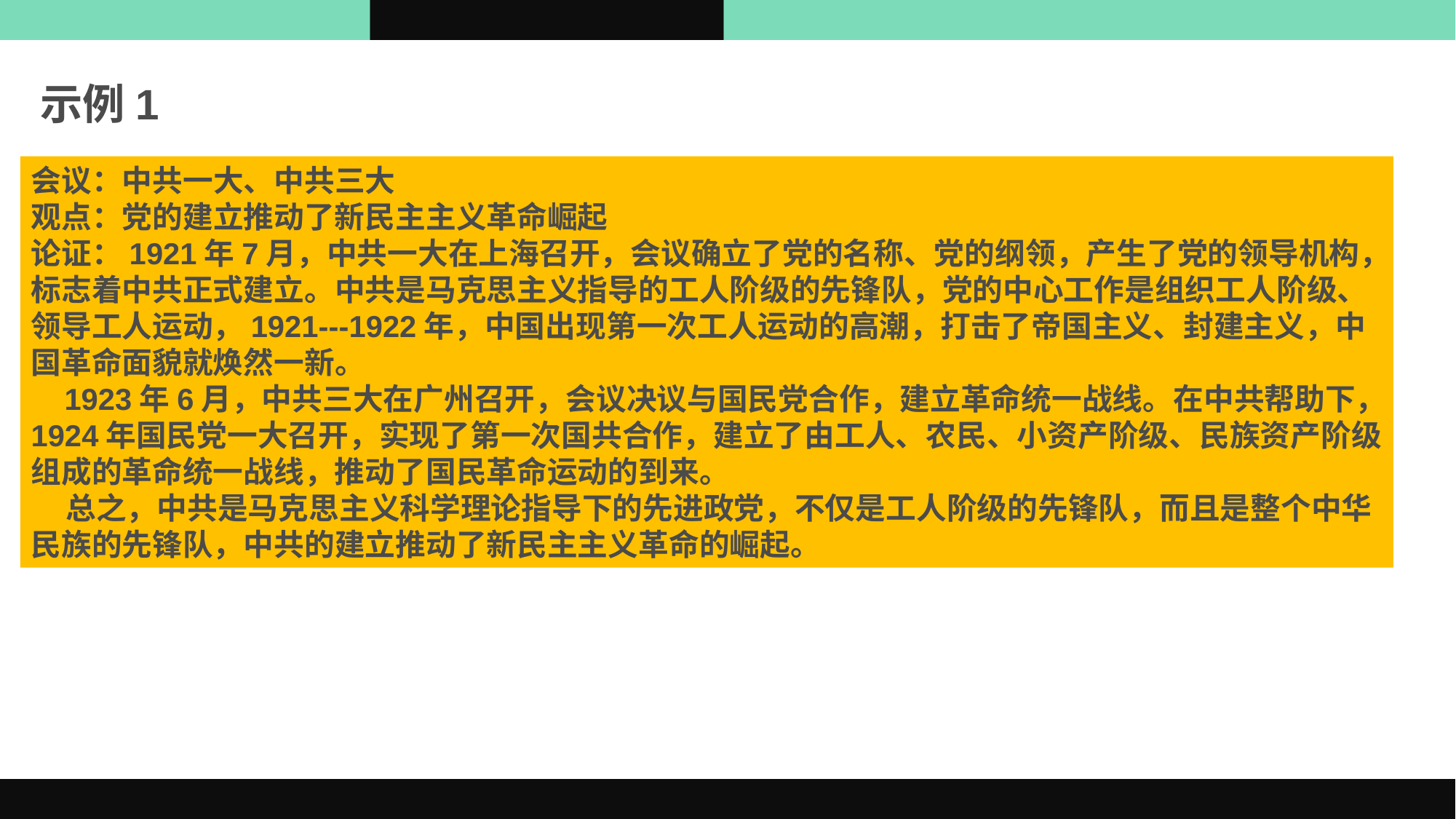

示例1
会议：中共一大、中共三大
观点：党的建立推动了新民主主义革命崛起
论证：1921年7月，中共一大在上海召开，会议确立了党的名称、党的纲领，产生了党的领导机构，标志着中共正式建立。中共是马克思主义指导的工人阶级的先锋队，党的中心工作是组织工人阶级、领导工人运动，1921---1922年，中国出现第一次工人运动的高潮，打击了帝国主义、封建主义，中国革命面貌就焕然一新。
    1923年6月，中共三大在广州召开，会议决议与国民党合作，建立革命统一战线。在中共帮助下，1924年国民党一大召开，实现了第一次国共合作，建立了由工人、农民、小资产阶级、民族资产阶级组成的革命统一战线，推动了国民革命运动的到来。
    总之，中共是马克思主义科学理论指导下的先进政党，不仅是工人阶级的先锋队，而且是整个中华民族的先锋队，中共的建立推动了新民主主义革命的崛起。